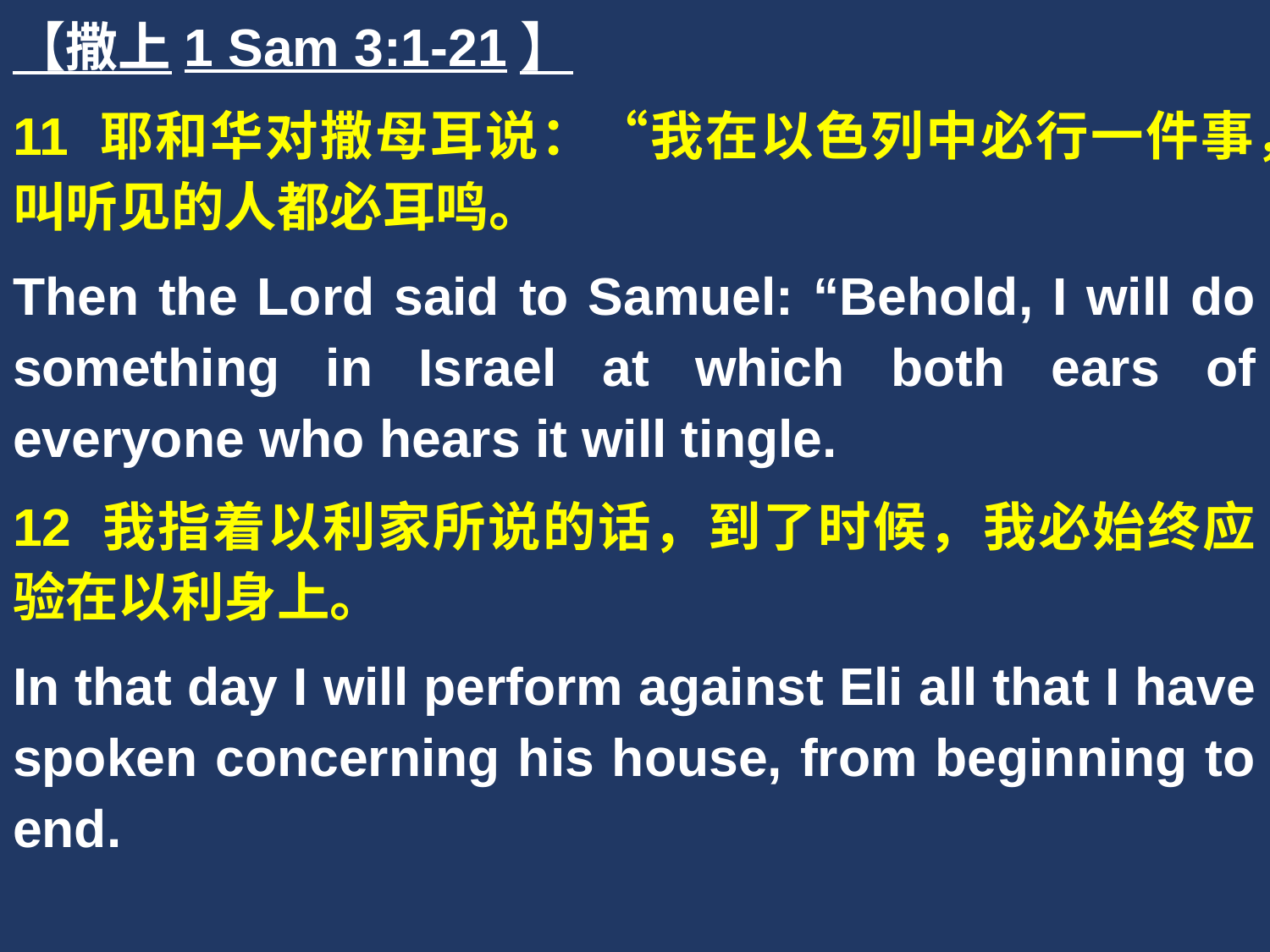

【撒上1 Sam 3:1-21】
11 耶和华对撒母耳说：“我在以色列中必行一件事，叫听见的人都必耳鸣。
Then the Lord said to Samuel: “Behold, I will do something in Israel at which both ears of everyone who hears it will tingle.
12 我指着以利家所说的话，到了时候，我必始终应验在以利身上。
In that day I will perform against Eli all that I have spoken concerning his house, from beginning to end.